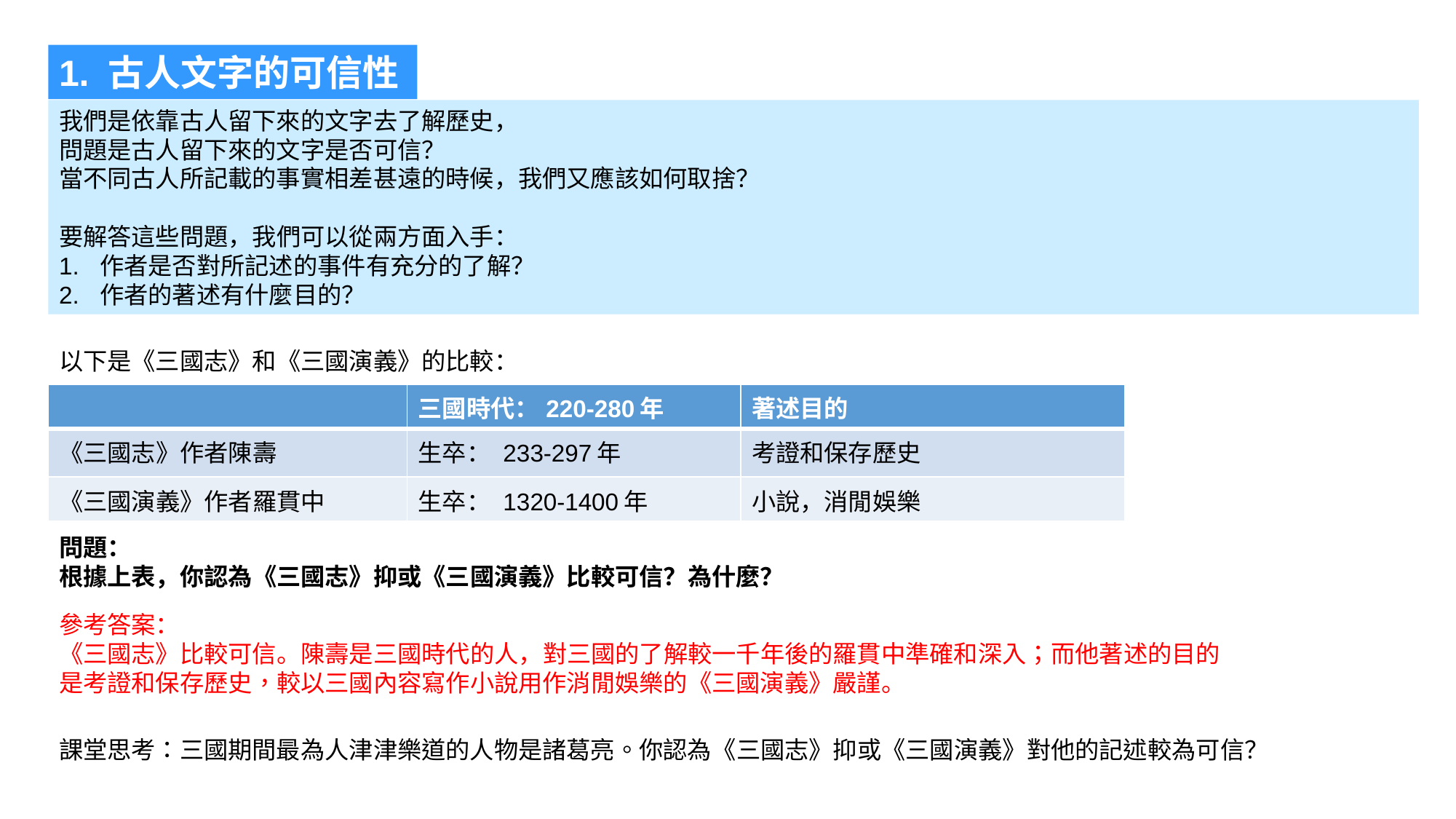

1. 古人文字的可信性
我們是依靠古人留下來的文字去了解歷史，
問題是古人留下來的文字是否可信？
當不同古人所記載的事實相差甚遠的時候，我們又應該如何取捨？

要解答這些問題，我們可以從兩方面入手：
作者是否對所記述的事件有充分的了解？
作者的著述有什麼目的？
以下是《三國志》和《三國演義》的比較：
|  | 三國時代：220-280年 | 著述目的 |
| --- | --- | --- |
| 《三國志》作者陳壽 | 生卒： 233-297年 | 考證和保存歷史 |
| 《三國演義》作者羅貫中 | 生卒： 1320-1400年 | 小說，消閒娛樂 |
問題：
根據上表，你認為《三國志》抑或《三國演義》比較可信？為什麼？
參考答案：
《三國志》比較可信。陳壽是三國時代的人，對三國的了解較一千年後的羅貫中準確和深入；而他著述的目的是考證和保存歷史，較以三國內容寫作小說用作消閒娛樂的《三國演義》嚴謹。
課堂思考：三國期間最為人津津樂道的人物是諸葛亮。你認為《三國志》抑或《三國演義》對他的記述較為可信？